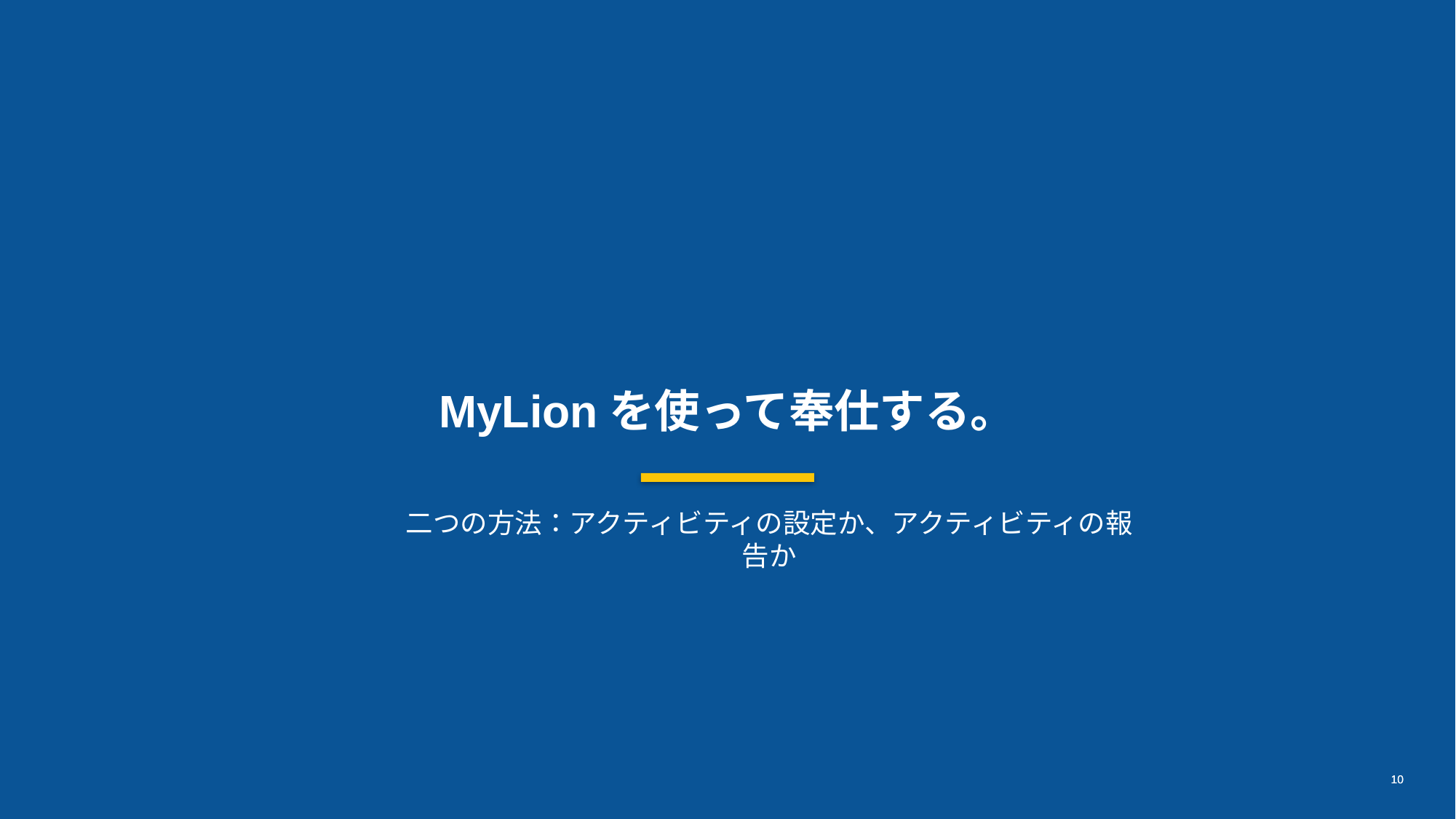

MyLionを使って奉仕する。
二つの方法：アクティビティの設定か、アクティビティの報告か